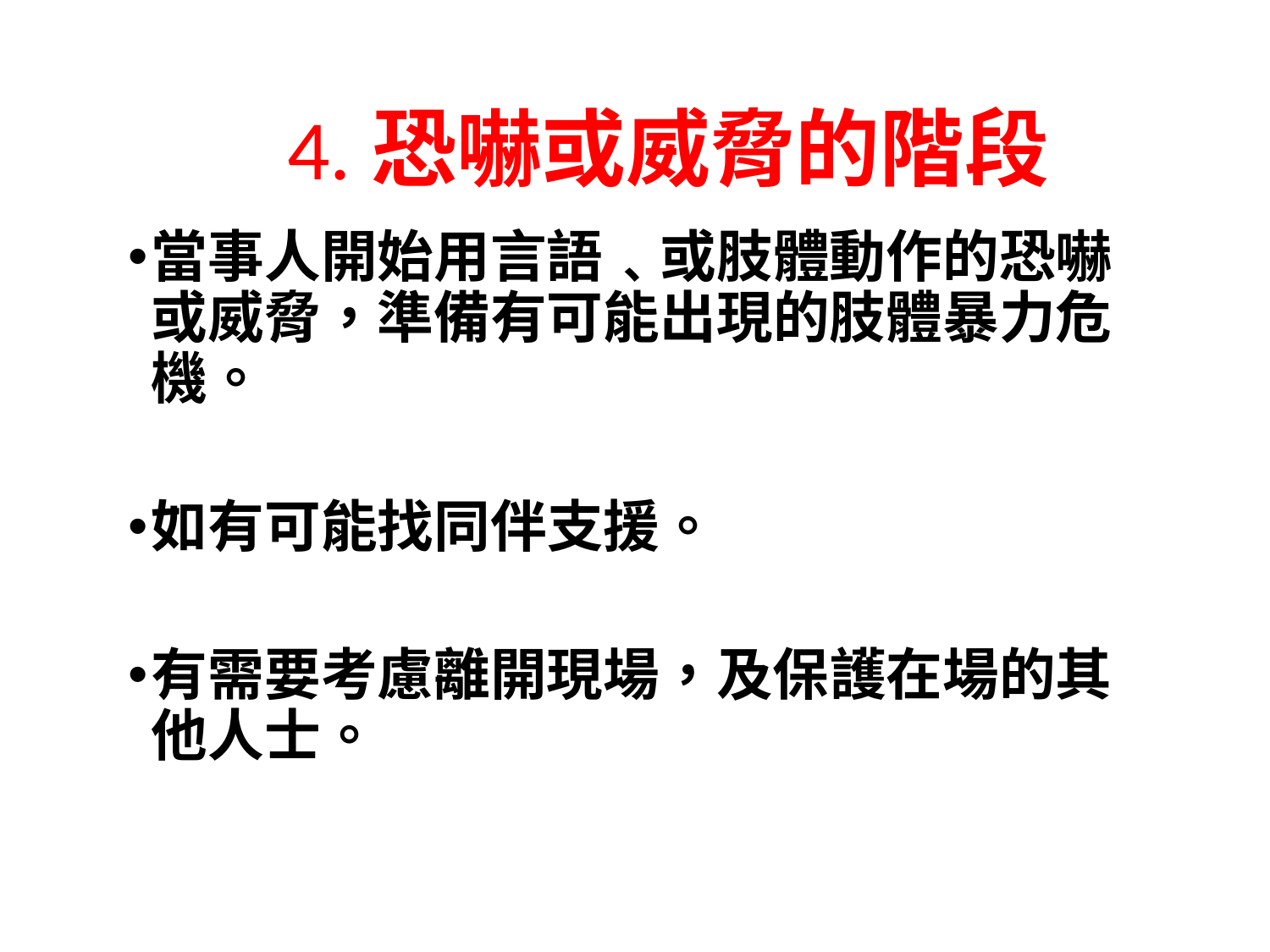

# 4.恐嚇或威脅的階段
當事人開始用言語﹑或肢體動作的恐嚇或威脅，準備有可能出現的肢體暴力危機。

如有可能找同伴支援。

有需要考慮離開現場，及保護在場的其他人士。

15